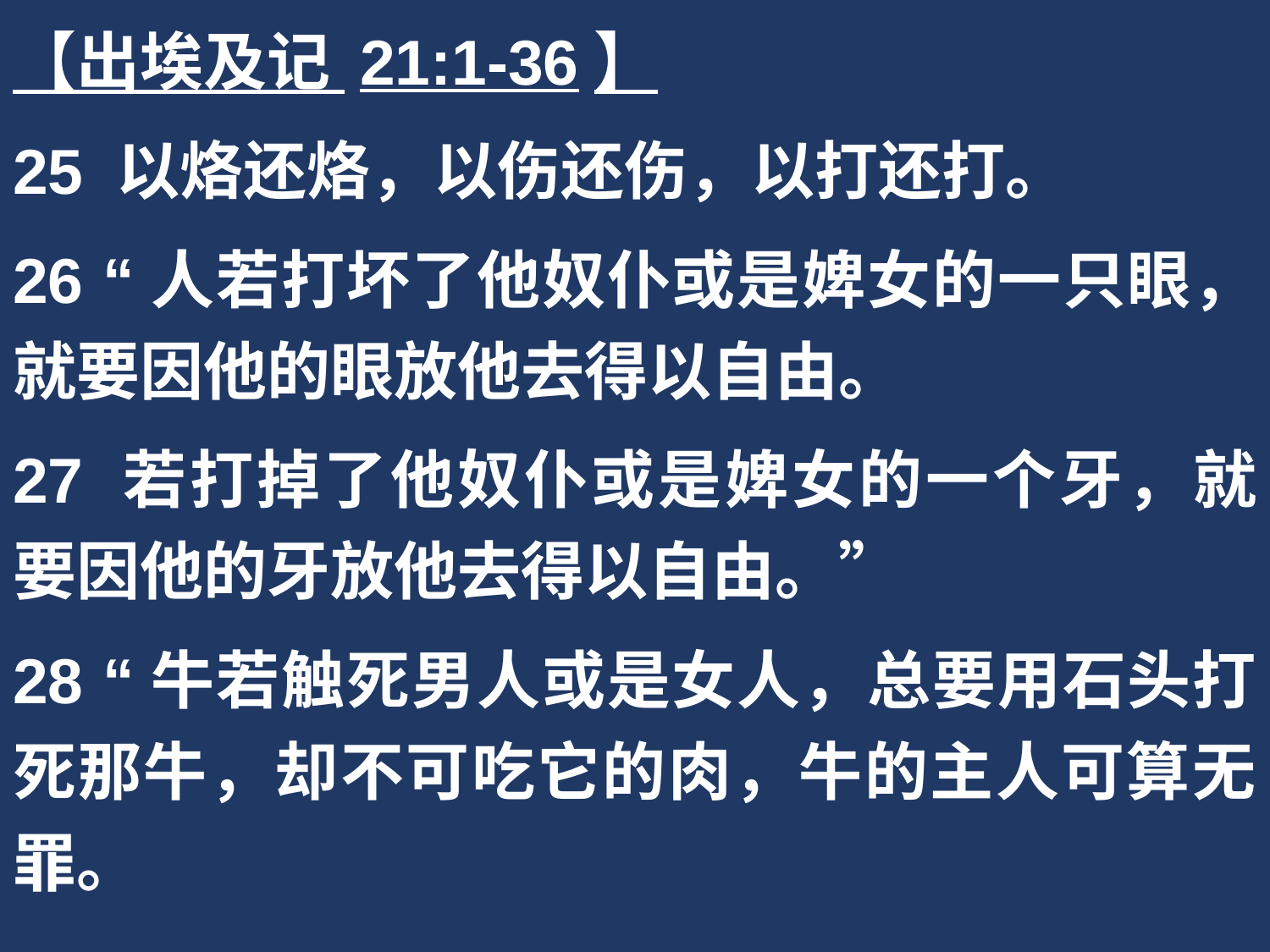

【出埃及记 21:1-36】
25 以烙还烙，以伤还伤，以打还打。
26 “人若打坏了他奴仆或是婢女的一只眼，就要因他的眼放他去得以自由。
27 若打掉了他奴仆或是婢女的一个牙，就要因他的牙放他去得以自由。”
28 “牛若触死男人或是女人，总要用石头打死那牛，却不可吃它的肉，牛的主人可算无罪。